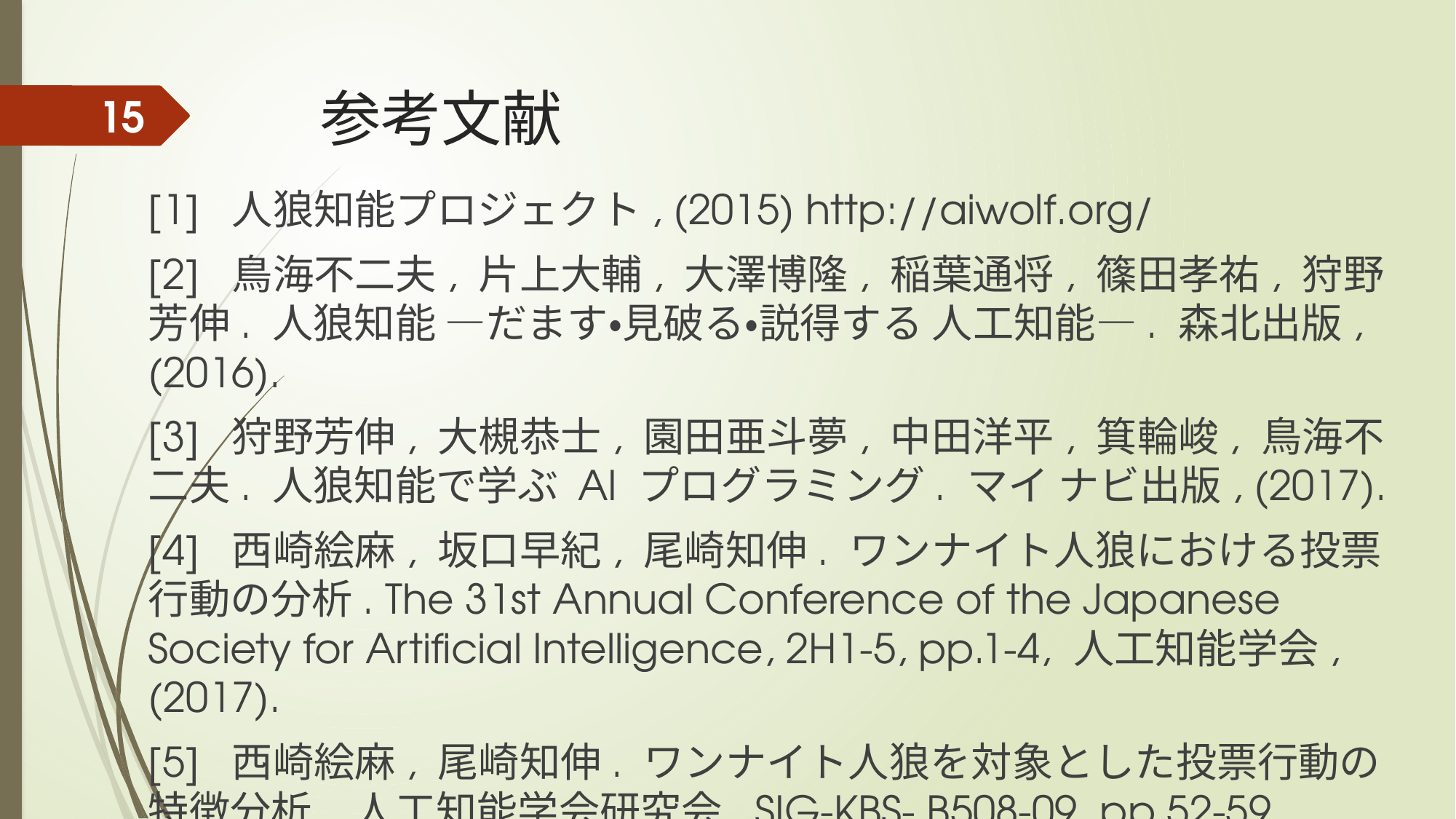

# 参考文献
15
[1]  人狼知能プロジェクト, (2015) http://aiwolf.org/
[2]  鳥海不二夫, 片上大輔, 大澤博隆, 稲葉通将, 篠田孝祐, 狩野芳伸. 人狼知能 ―だます・見破る・説得する 人工知能―. 森北出版, (2016).
[3]  狩野芳伸, 大槻恭士, 園田亜斗夢, 中田洋平, 箕輪峻, 鳥海不二夫. 人狼知能で学ぶ AI プログラミング. マイ ナビ出版, (2017).
[4]  西崎絵麻, 坂口早紀, 尾崎知伸. ワンナイト人狼における投票行動の分析. The 31st Annual Conference of the Japanese Society for Artificial Intelligence, 2H1-5, pp.1-4, 人工知能学会, (2017).
[5]  西崎絵麻, 尾崎知伸. ワンナイト人狼を対象とした投票行動の特徴分析. 人工知能学会研究会, SIG-KBS- B508-09, pp.52-59, (2017).